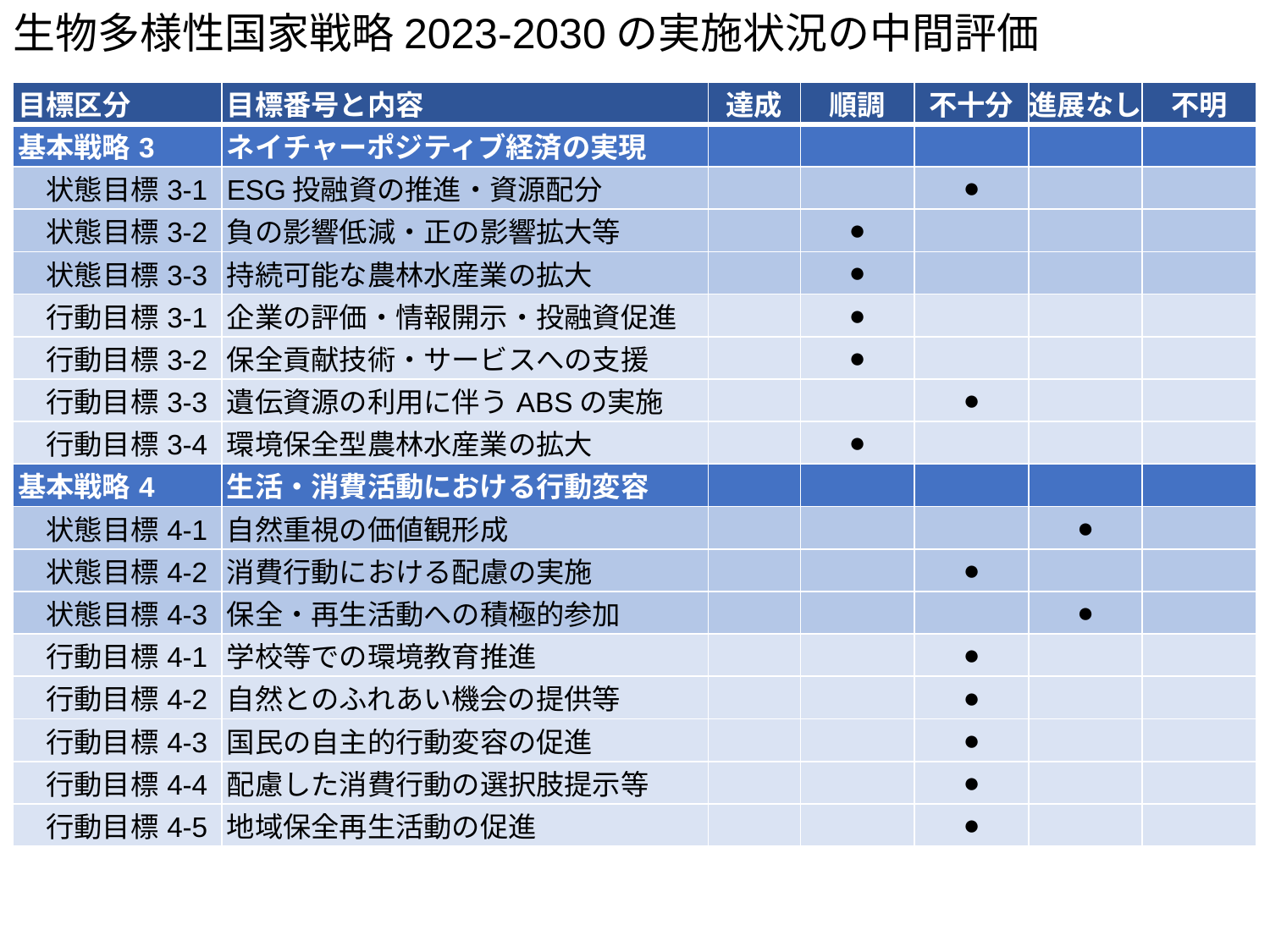

# 生物多様性国家戦略2023-2030の実施状況の中間評価
| 目標区分 | 目標番号と内容 | 達成 | 順調 | 不十分 | 進展なし | 不明 |
| --- | --- | --- | --- | --- | --- | --- |
| 基本戦略3 | ネイチャーポジティブ経済の実現 |  |  |  |  |  |
| 状態目標3-1 | ESG投融資の推進・資源配分 |  |  | ● |  |  |
| 状態目標3-2 | 負の影響低減・正の影響拡大等 |  | ● |  |  |  |
| 状態目標3-3 | 持続可能な農林水産業の拡大 |  | ● |  |  |  |
| 行動目標3-1 | 企業の評価・情報開示・投融資促進 |  | ● |  |  |  |
| 行動目標3-2 | 保全貢献技術・サービスへの支援 |  | ● |  |  |  |
| 行動目標3-3 | 遺伝資源の利用に伴うABSの実施 |  |  | ● |  |  |
| 行動目標3-4 | 環境保全型農林水産業の拡大 |  | ● |  |  |  |
| 基本戦略4 | 生活・消費活動における行動変容 |  |  |  |  |  |
| 状態目標4-1 | 自然重視の価値観形成 |  |  |  | ● |  |
| 状態目標4-2 | 消費行動における配慮の実施 |  |  | ● |  |  |
| 状態目標4-3 | 保全・再生活動への積極的参加 |  |  |  | ● |  |
| 行動目標4-1 | 学校等での環境教育推進 |  |  | ● |  |  |
| 行動目標4-2 | 自然とのふれあい機会の提供等 |  |  | ● |  |  |
| 行動目標4-3 | 国民の自主的行動変容の促進 |  |  | ● |  |  |
| 行動目標4-4 | 配慮した消費行動の選択肢提示等 |  |  | ● |  |  |
| 行動目標4-5 | 地域保全再生活動の促進 |  |  | ● |  |  |